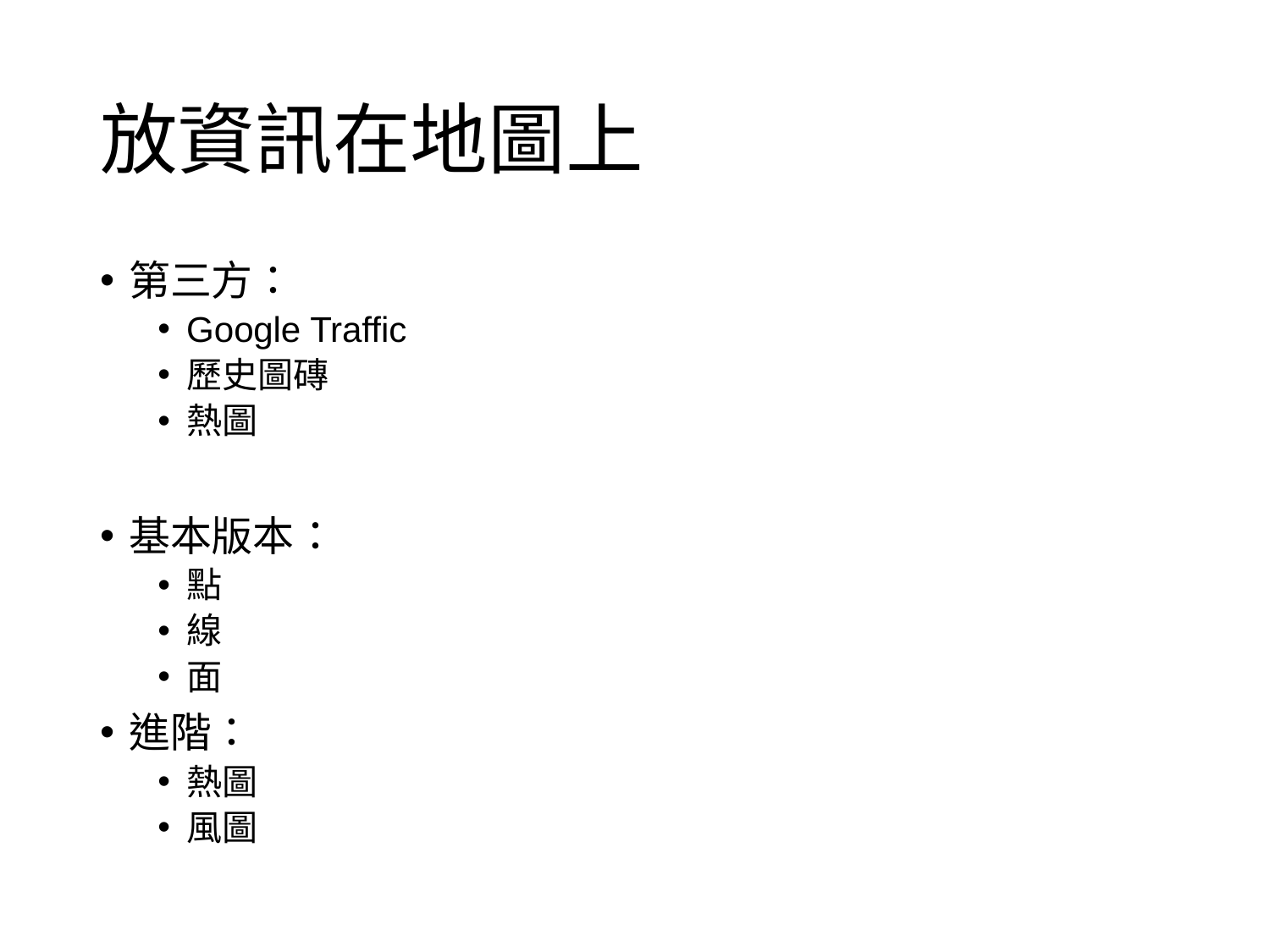

# 放資訊在地圖上
第三方：
Google Traffic
歷史圖磚
熱圖

基本版本：
點
線
面
進階：
熱圖
風圖